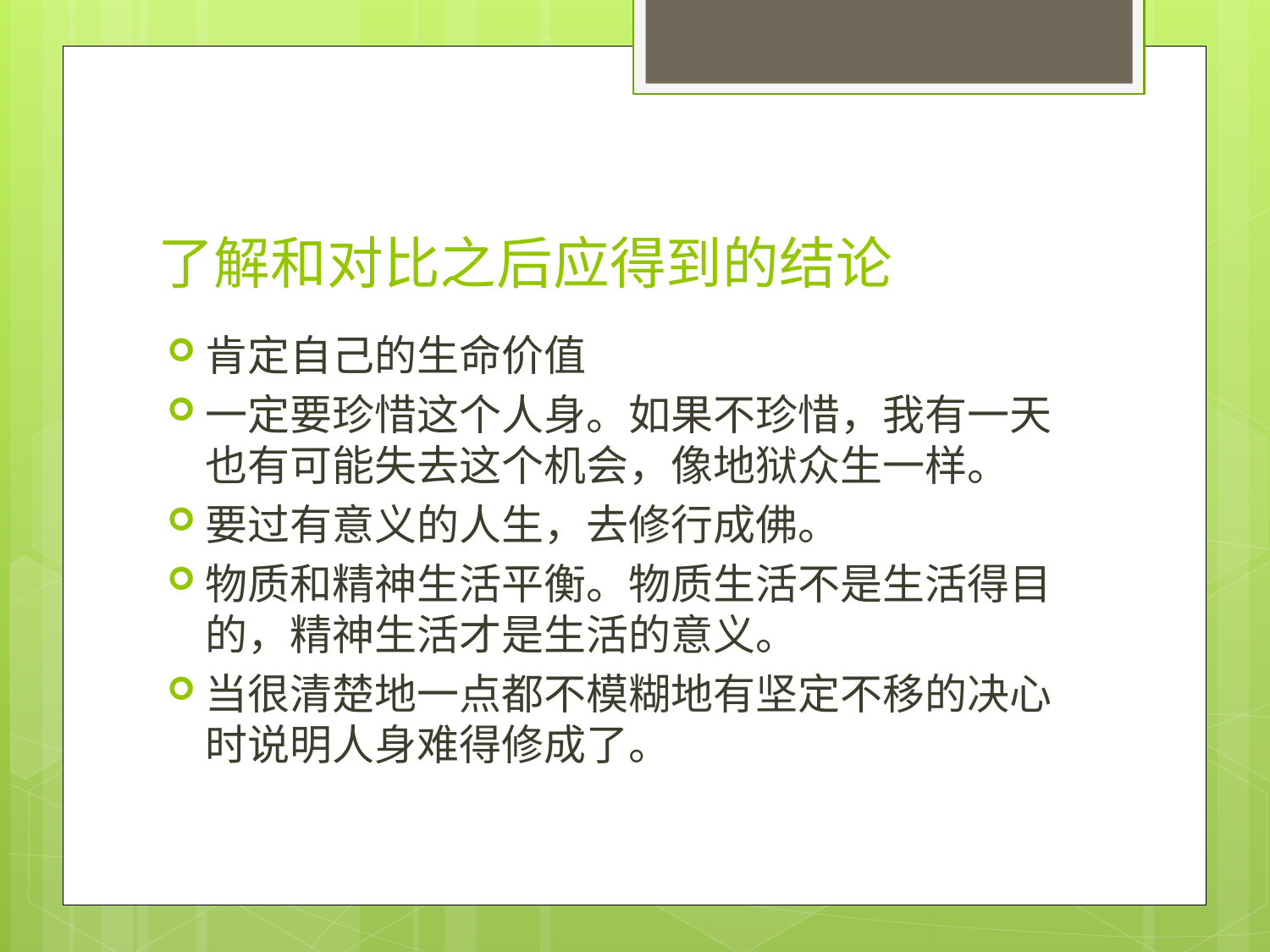

# 了解和对比之后应得到的结论
肯定自己的生命价值
一定要珍惜这个人身。如果不珍惜，我有一天也有可能失去这个机会，像地狱众生一样。
要过有意义的人生，去修行成佛。
物质和精神生活平衡。物质生活不是生活得目的，精神生活才是生活的意义。
当很清楚地一点都不模糊地有坚定不移的决心时说明人身难得修成了。